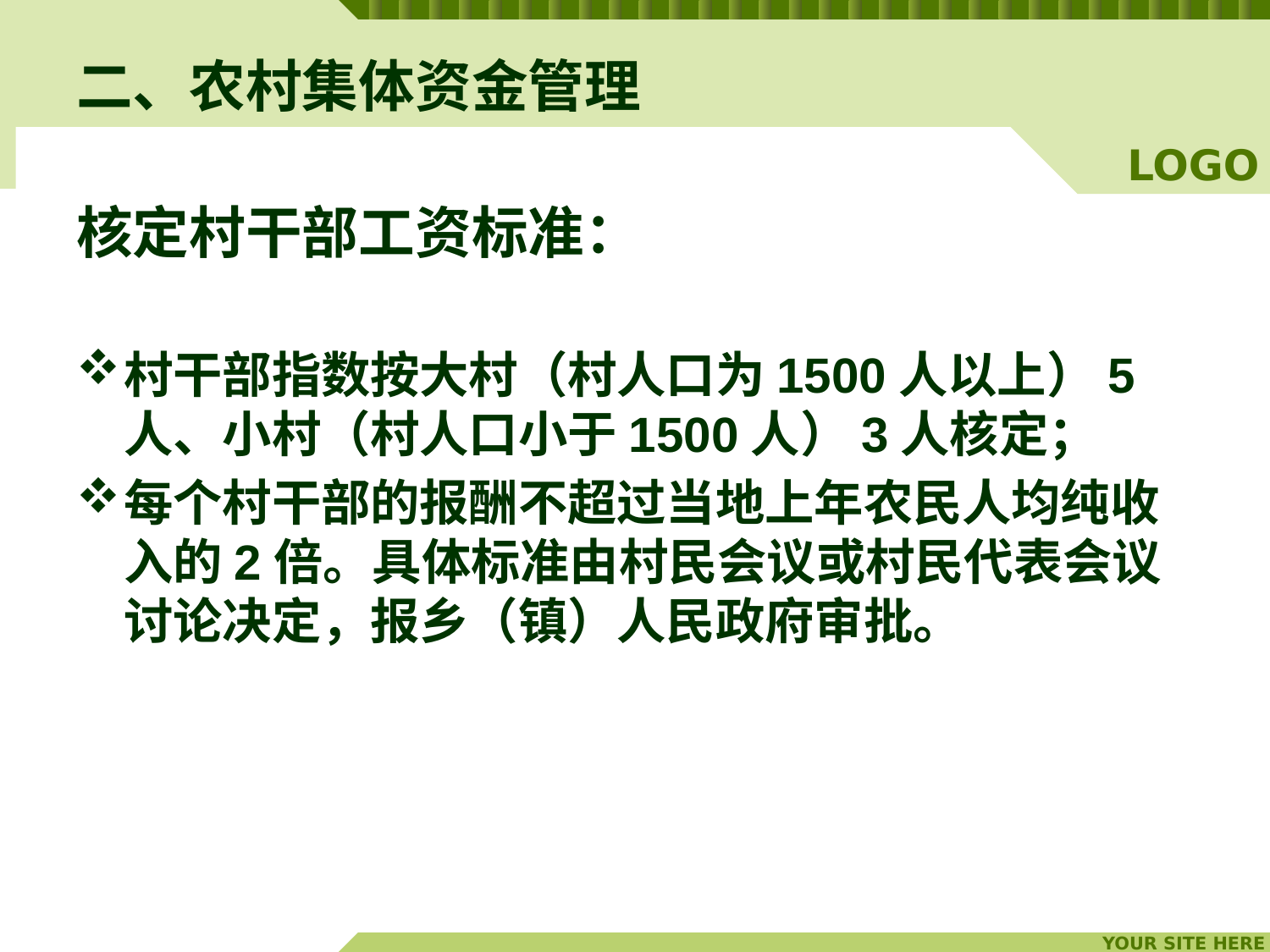

# 二、农村集体资金管理
核定村干部工资标准：

村干部指数按大村（村人口为1500人以上）5人、小村（村人口小于1500人）3人核定；
每个村干部的报酬不超过当地上年农民人均纯收入的2倍。具体标准由村民会议或村民代表会议讨论决定，报乡（镇）人民政府审批。